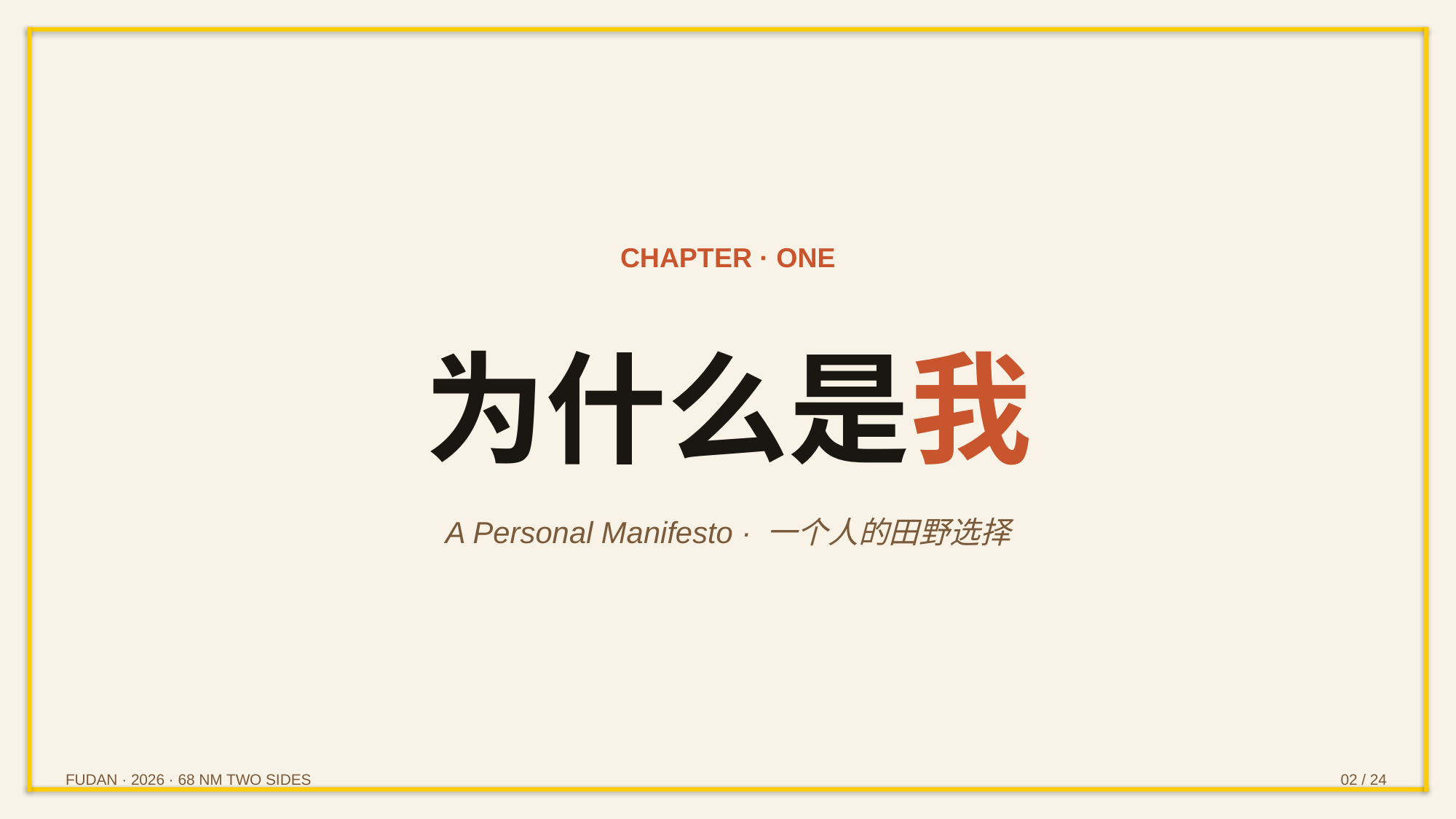

CHAPTER · ONE
为什么是我
A Personal Manifesto · 一个人的田野选择
FUDAN · 2026 · 68 NM TWO SIDES
02 / 24